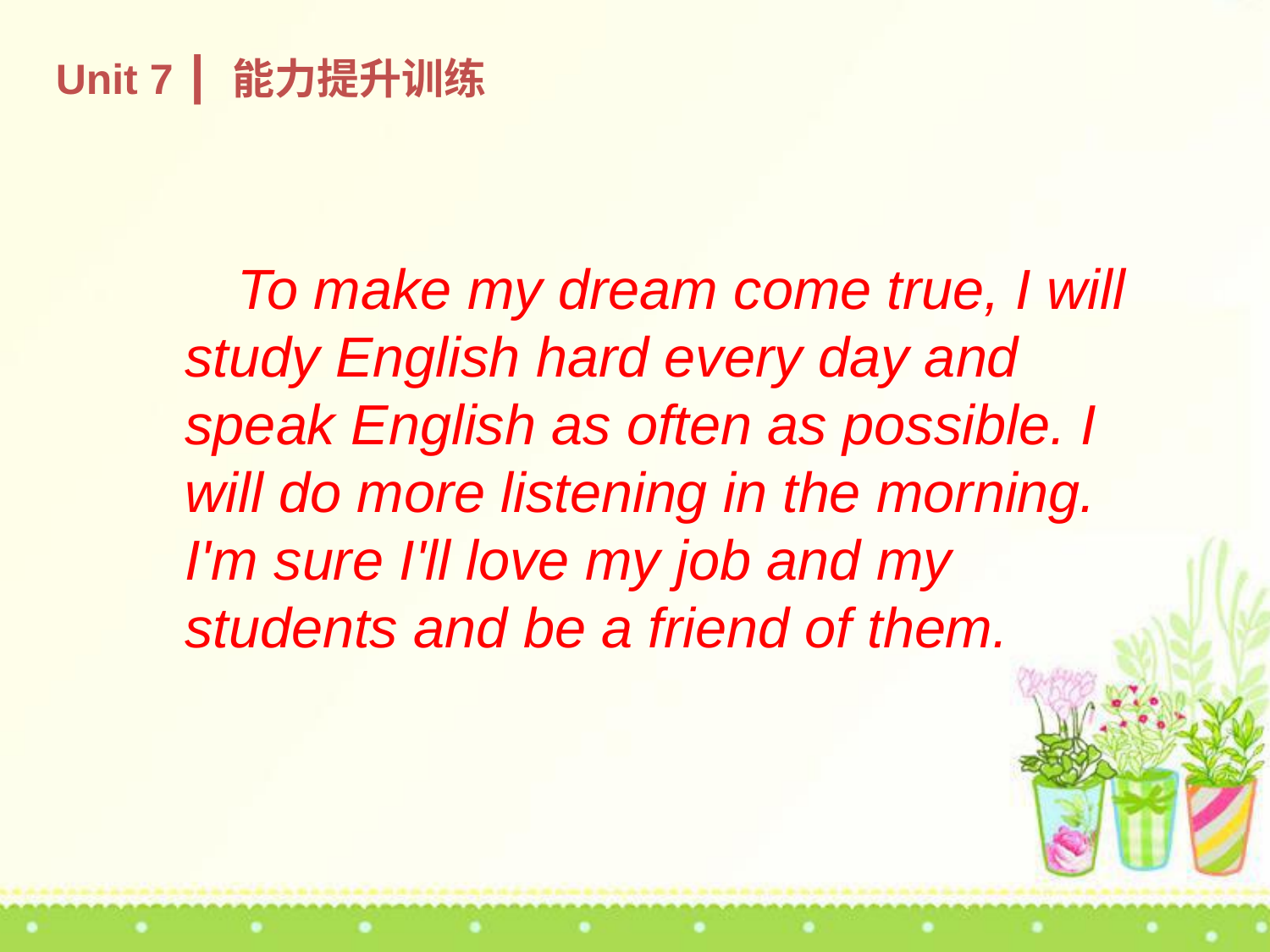

Unit 7 ┃ 能力提升训练
 To make my dream come true, I will study English hard every day and speak English as often as possible. I will do more listening in the morning. I'm sure I'll love my job and my students and be a friend of them.